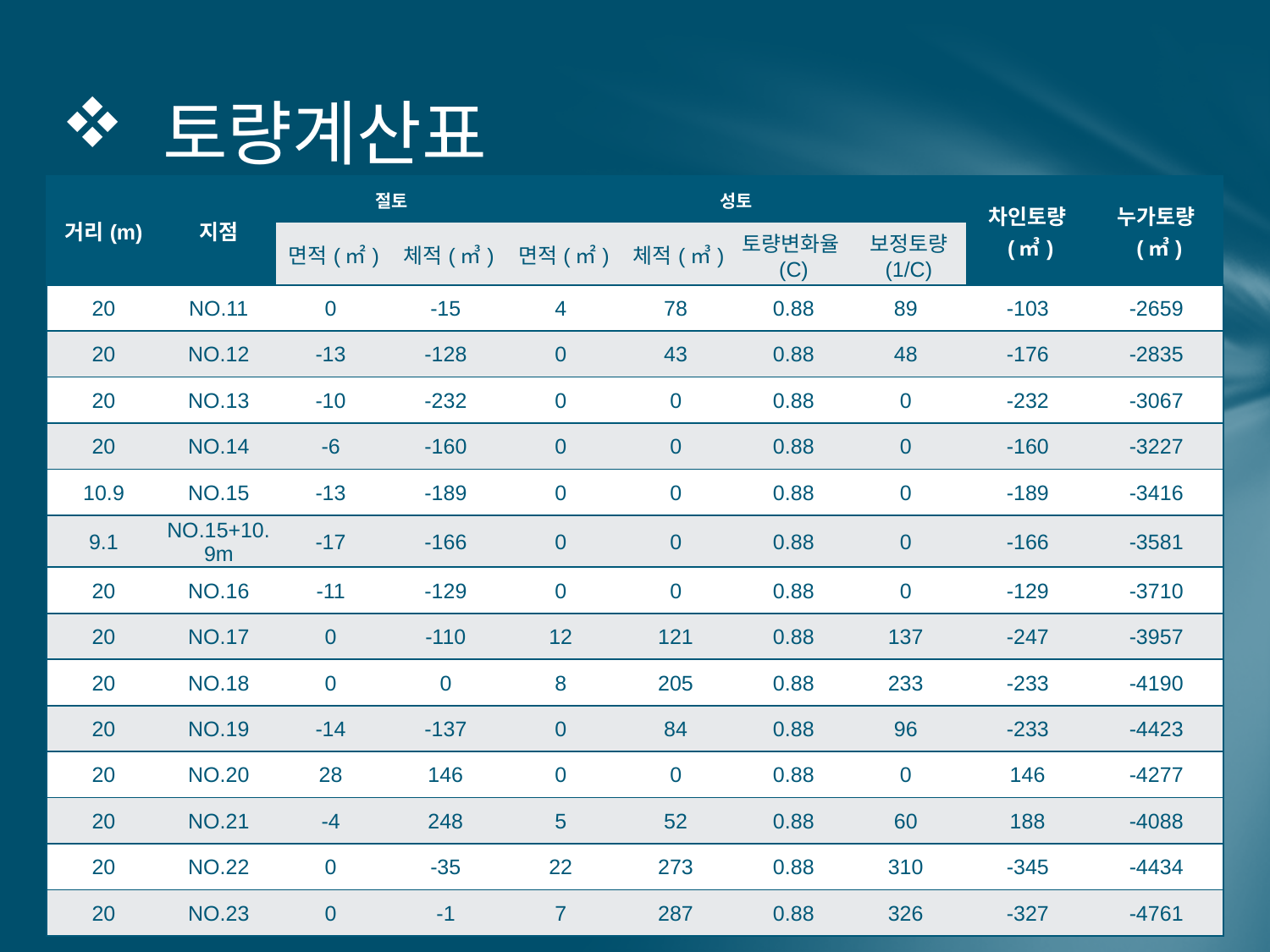

# 토량계산표
| 거리(m) | 지점 | 절토 |  | 성토 |  |  |  | 차인토량(㎥) | 누가토량(㎥) |
| --- | --- | --- | --- | --- | --- | --- | --- | --- | --- |
|  |  | 면적(㎡) | 체적(㎥) | 면적(㎡) | 체적(㎥) | 토량변화율(C) | 보정토량 (1/C) |  |  |
| 20 | NO.11 | 0 | -15 | 4 | 78 | 0.88 | 89 | -103 | -2659 |
| 20 | NO.12 | -13 | -128 | 0 | 43 | 0.88 | 48 | -176 | -2835 |
| 20 | NO.13 | -10 | -232 | 0 | 0 | 0.88 | 0 | -232 | -3067 |
| 20 | NO.14 | -6 | -160 | 0 | 0 | 0.88 | 0 | -160 | -3227 |
| 10.9 | NO.15 | -13 | -189 | 0 | 0 | 0.88 | 0 | -189 | -3416 |
| 9.1 | NO.15+10.9m | -17 | -166 | 0 | 0 | 0.88 | 0 | -166 | -3581 |
| 20 | NO.16 | -11 | -129 | 0 | 0 | 0.88 | 0 | -129 | -3710 |
| 20 | NO.17 | 0 | -110 | 12 | 121 | 0.88 | 137 | -247 | -3957 |
| 20 | NO.18 | 0 | 0 | 8 | 205 | 0.88 | 233 | -233 | -4190 |
| 20 | NO.19 | -14 | -137 | 0 | 84 | 0.88 | 96 | -233 | -4423 |
| 20 | NO.20 | 28 | 146 | 0 | 0 | 0.88 | 0 | 146 | -4277 |
| 20 | NO.21 | -4 | 248 | 5 | 52 | 0.88 | 60 | 188 | -4088 |
| 20 | NO.22 | 0 | -35 | 22 | 273 | 0.88 | 310 | -345 | -4434 |
| 20 | NO.23 | 0 | -1 | 7 | 287 | 0.88 | 326 | -327 | -4761 |